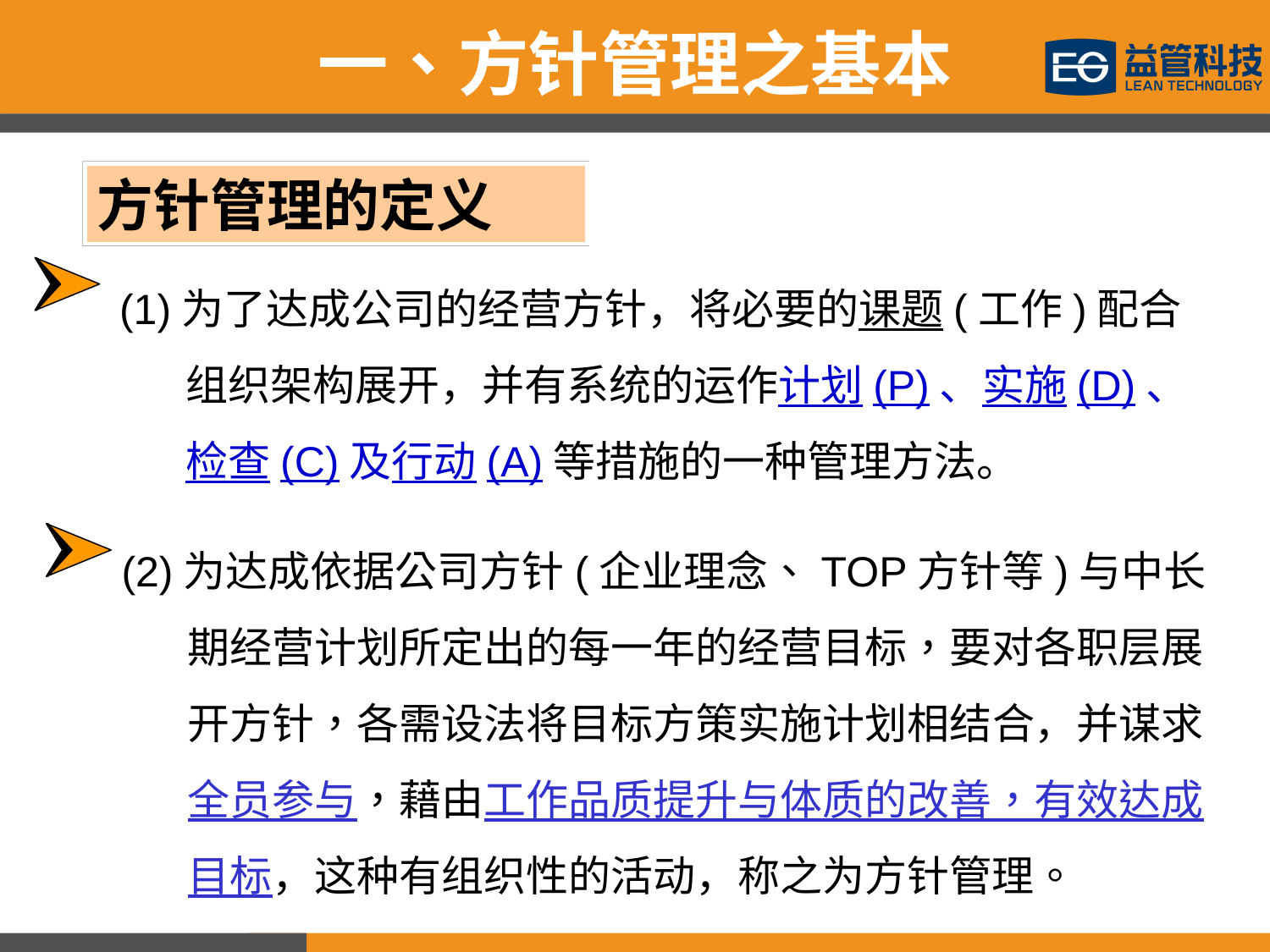

一、方针管理之基本
方针管理的定义
(1)为了达成公司的经营方针，将必要的课题(工作)配合组织架构展开，并有系统的运作计划(P)、实施(D)、检查(C)及行动(A)等措施的一种管理方法。

(2)为达成依据公司方针(企业理念、TOP方针等)与中长期经营计划所定出的每一年的经营目标，要对各职层展开方针，各需设法将目标方策实施计划相结合，并谋求全员参与，藉由工作品质提升与体质的改善，有效达成目标，这种有组织性的活动，称之为方针管理。